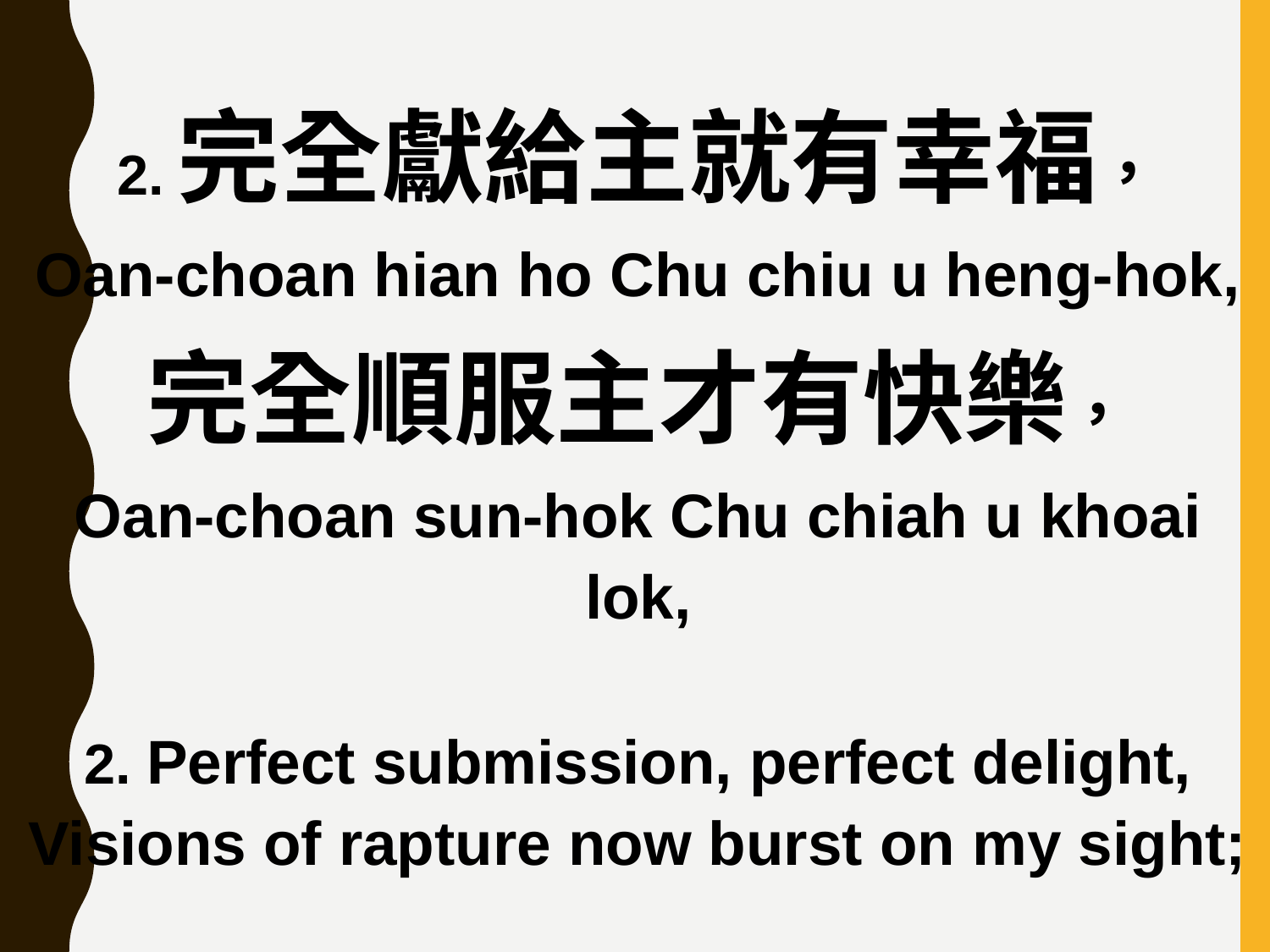

2.完全獻給主就有幸福，
Oan-choan hian ho Chu chiu u heng-hok,
完全順服主才有快樂，
Oan-choan sun-hok Chu chiah u khoai lok,

2. Perfect submission, perfect delight,
Visions of rapture now burst on my sight;